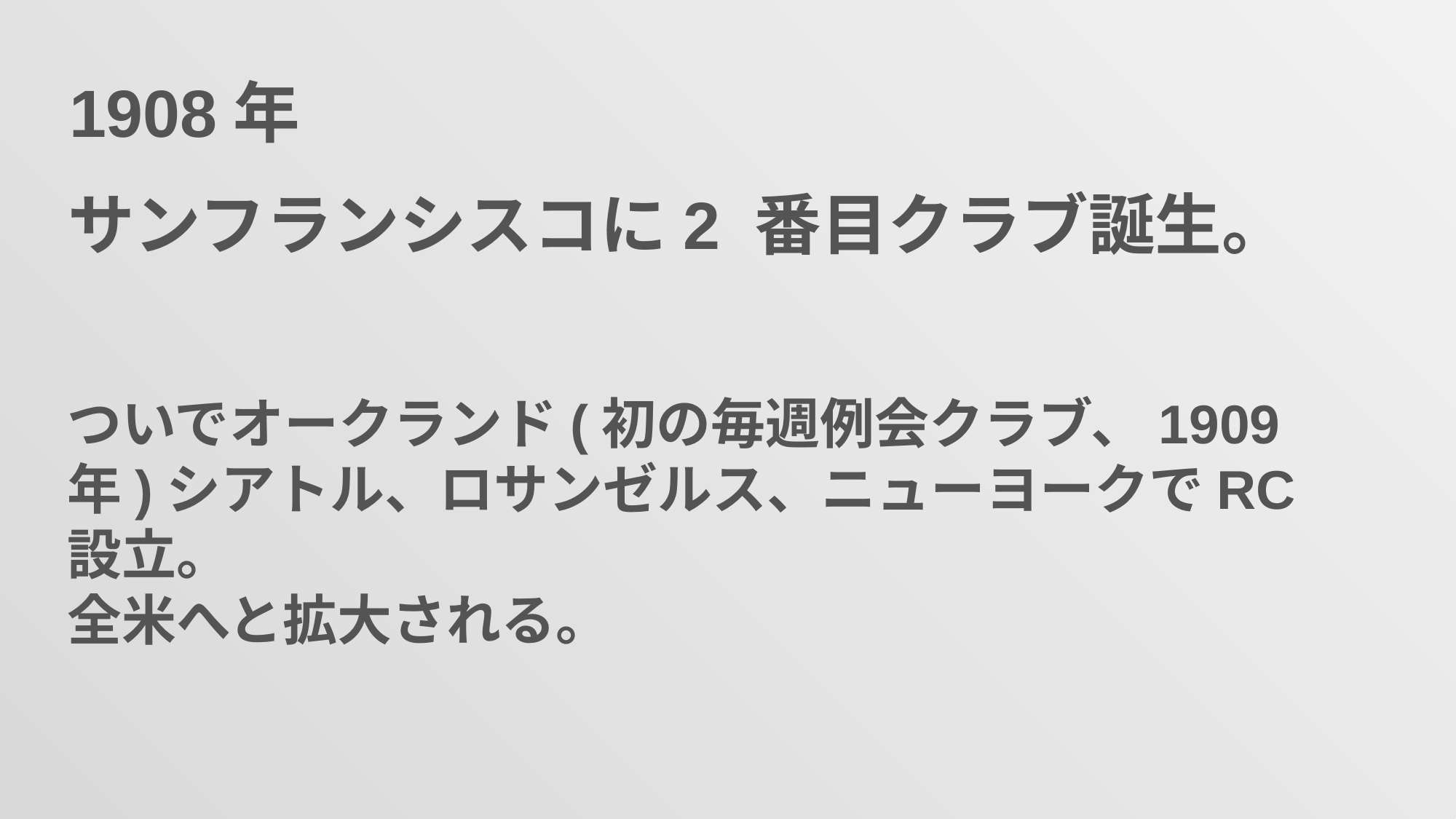

1908年
サンフランシスコに2 番目クラブ誕生。
ついでオークランド(初の毎週例会クラブ、1909年)シアトル、ロサンゼルス、ニューヨークでRC 設立。
全米へと拡大される。